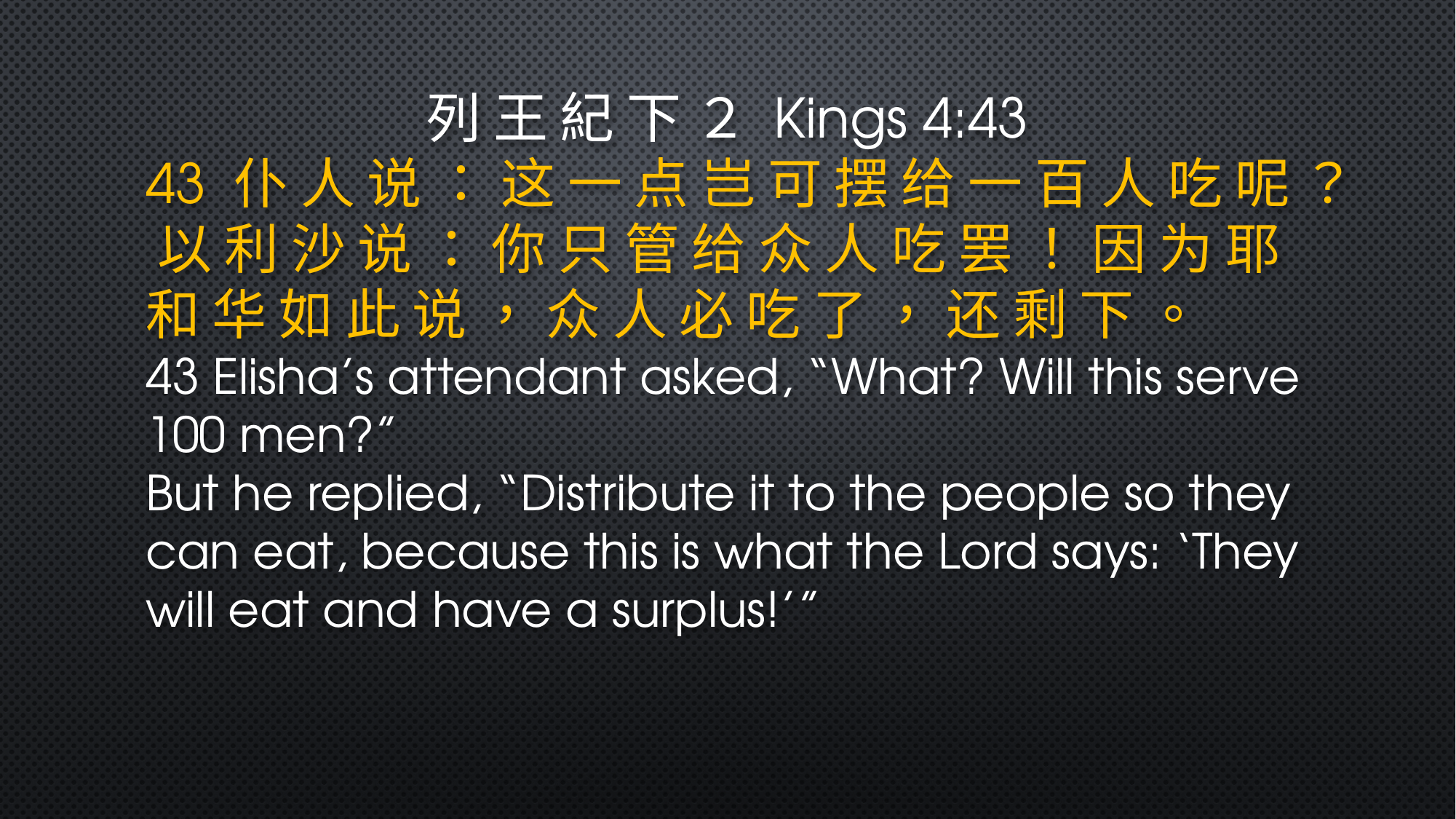

列 王 紀 下 ２ Kings 4:43
43 仆 人 说 ： 这 一 点 岂 可 摆 给 一 百 人 吃 呢 ？ 以 利 沙 说 ： 你 只 管 给 众 人 吃 罢 ！ 因 为 耶 和 华 如 此 说 ， 众 人 必 吃 了 ， 还 剩 下 。
43 Elisha’s attendant asked, “What? Will this serve 100 men?”
But he replied, “Distribute it to the people so they can eat, because this is what the Lord says: ‘They will eat and have a surplus!’”